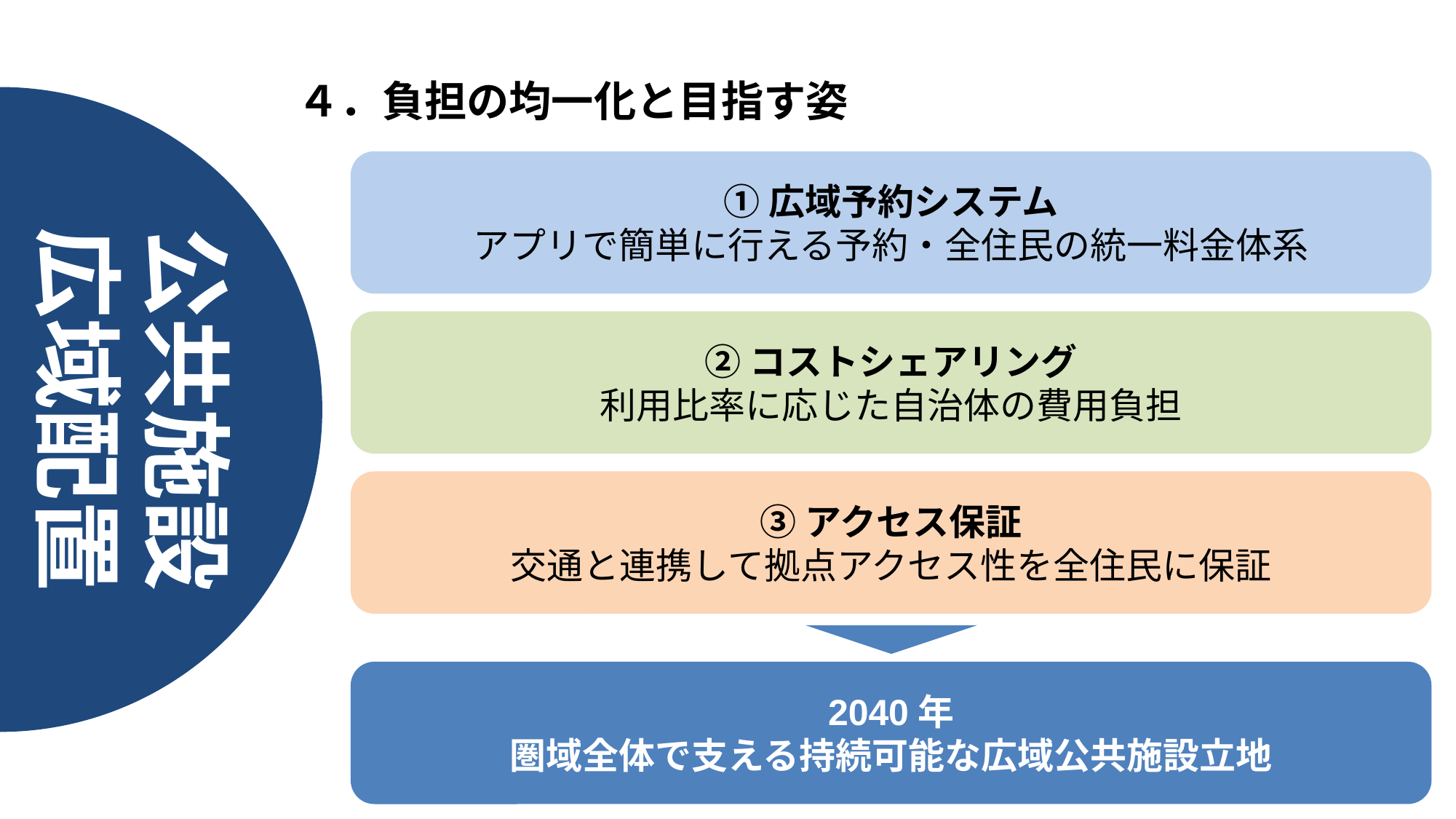

４．負担の均一化と目指す姿

①広域予約システム
アプリで簡単に行える予約・全住民の統一料金体系
公共施設
広域配置
②コストシェアリング
利用比率に応じた自治体の費用負担
③アクセス保証
交通と連携して拠点アクセス性を全住民に保証

2040年
圏域全体で支える持続可能な広域公共施設立地